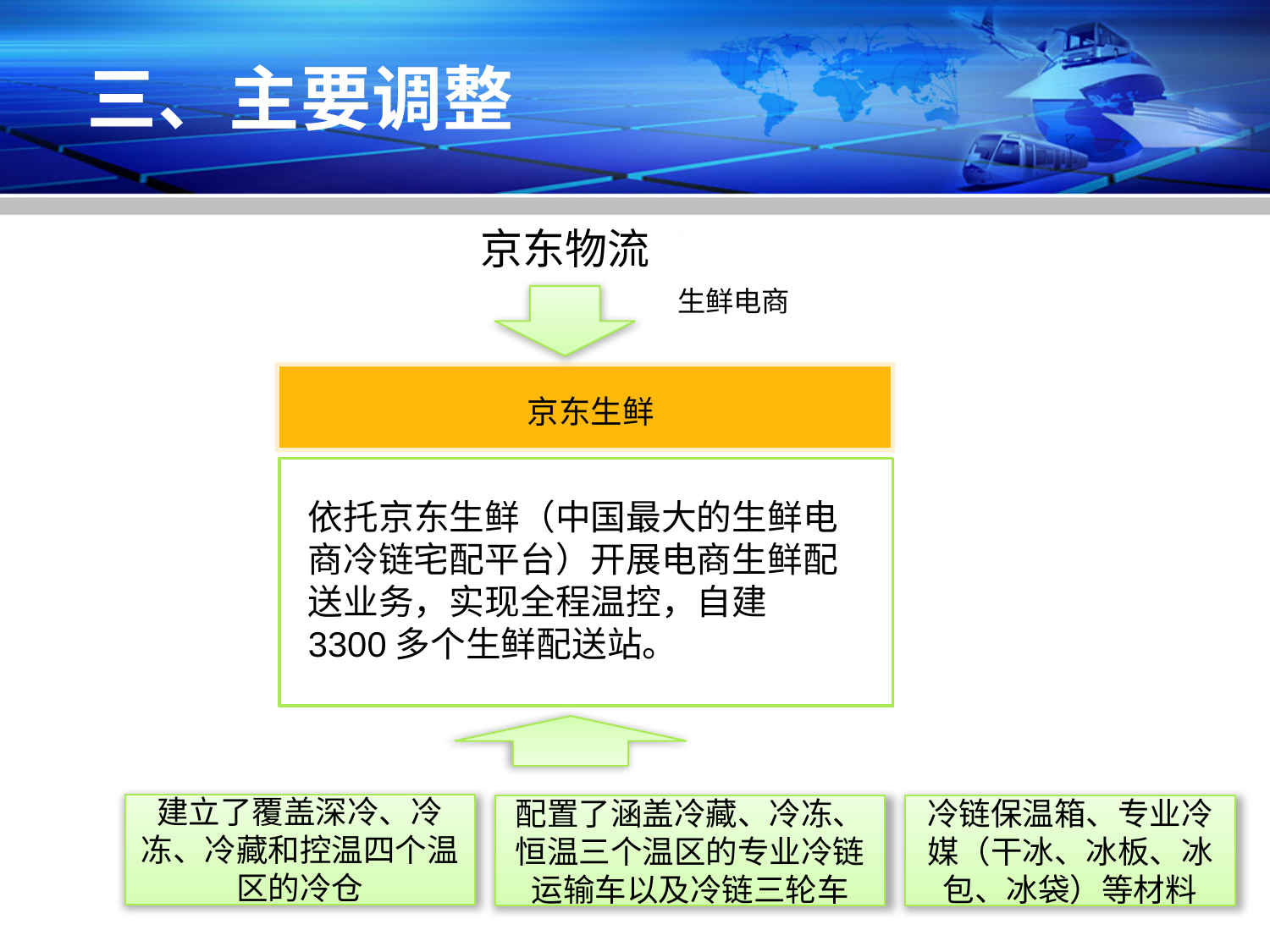

# 三、主要调整
京东物流
生鲜电商

京东生鲜

依托京东生鲜（中国最大的生鲜电商冷链宅配平台）开展电商生鲜配送业务，实现全程温控，自建3300多个生鲜配送站。

建立了覆盖深冷、冷冻、冷藏和控温四个温区的冷仓
配置了涵盖冷藏、冷冻、恒温三个温区的专业冷链运输车以及冷链三轮车
冷链保温箱、专业冷媒（干冰、冰板、冰包、冰袋）等材料